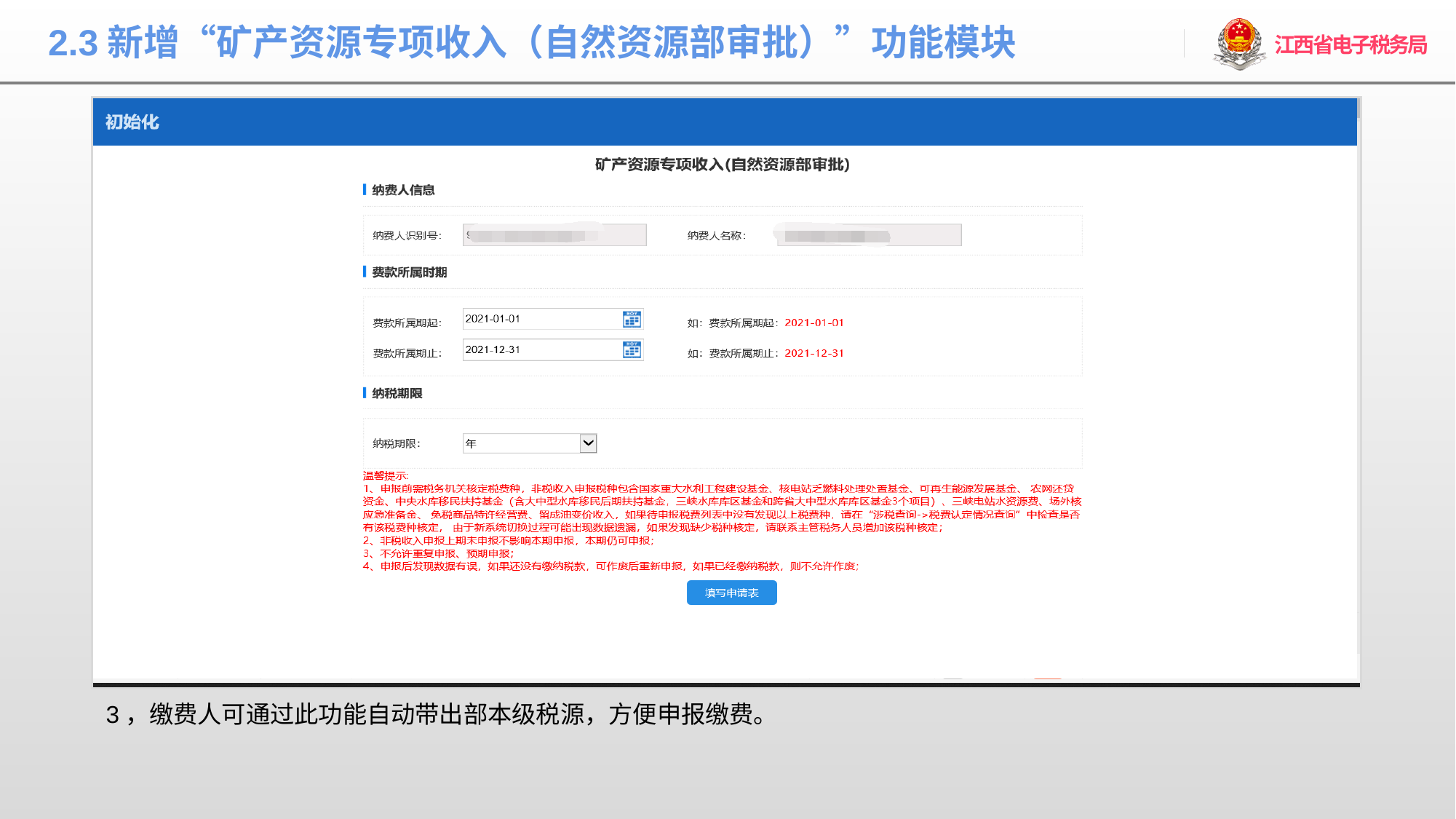

2.3新增“矿产资源专项收入（自然资源部审批）”功能模块

3，缴费人可通过此功能自动带出部本级税源，方便申报缴费。